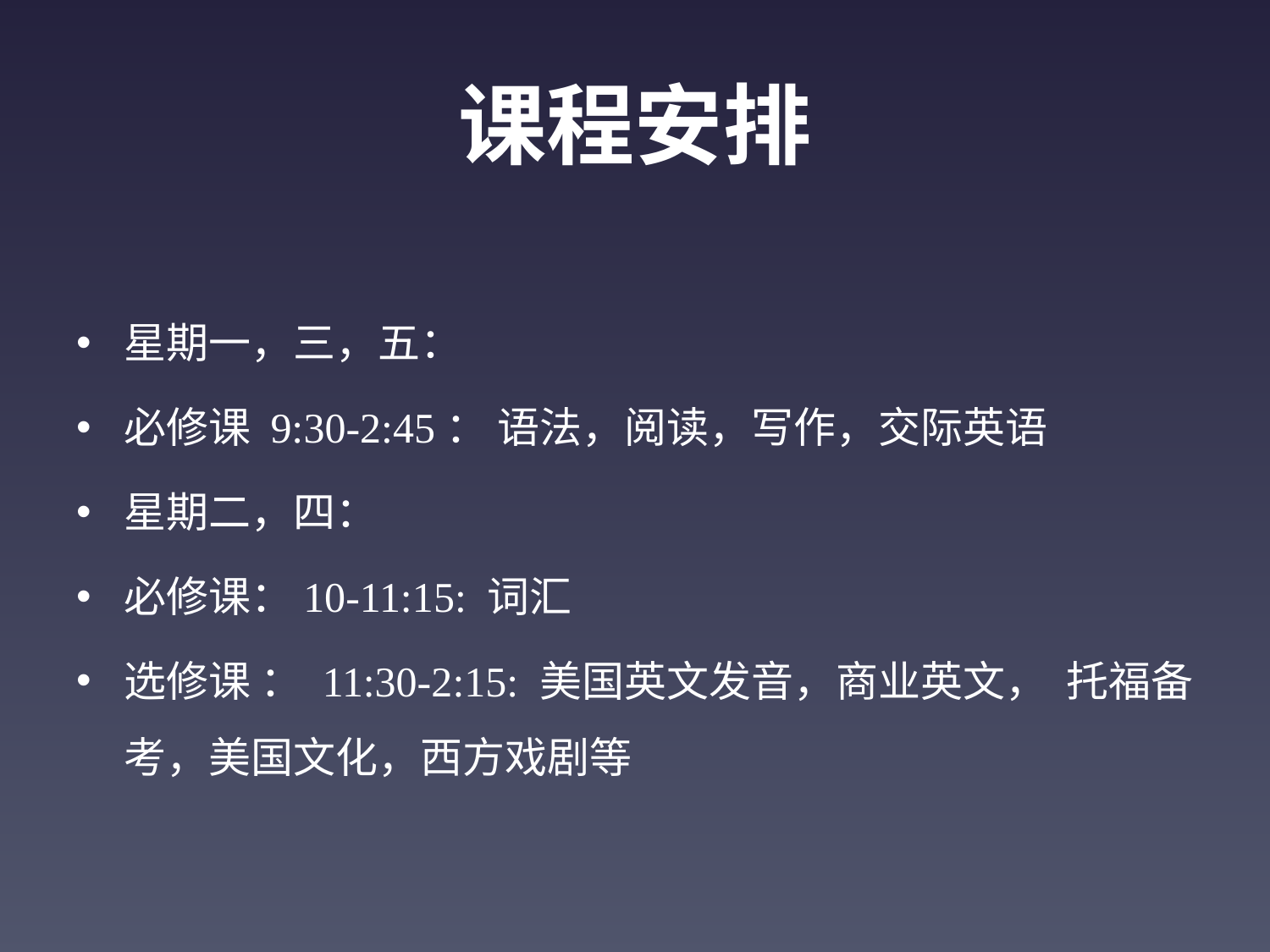

# 课程安排
星期一，三，五：
必修课 9:30-2:45： 语法，阅读，写作，交际英语
星期二，四：
必修课：10-11:15: 词汇
选修课 ： 11:30-2:15: 美国英文发音，商业英文，  托福备考，美国文化，西方戏剧等